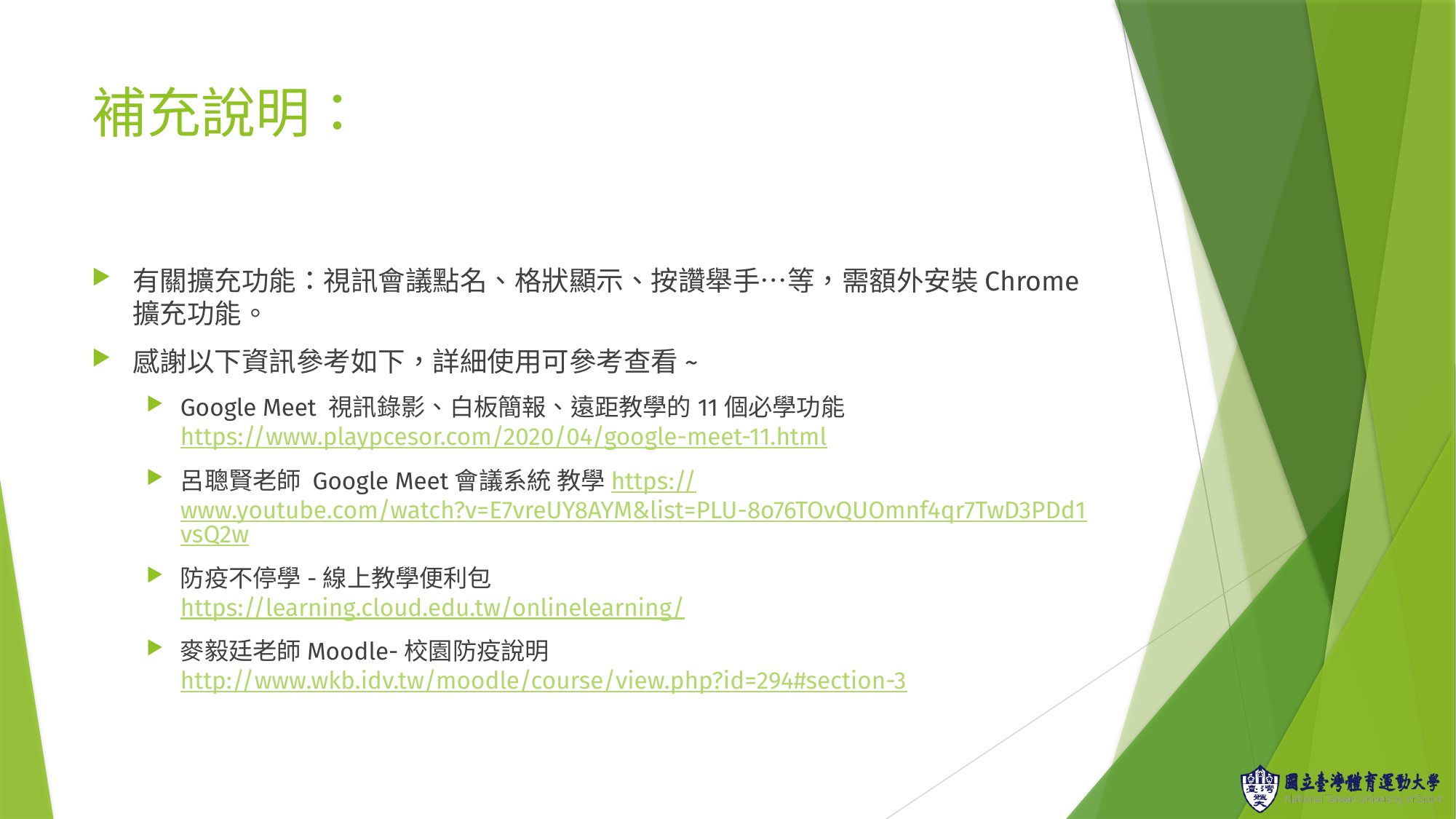

# 補充說明：
有關擴充功能：視訊會議點名、格狀顯示、按讚舉手…等，需額外安裝Chrome擴充功能。
感謝以下資訊參考如下，詳細使用可參考查看~
Google Meet 視訊錄影、白板簡報、遠距教學的11個必學功能
https://www.playpcesor.com/2020/04/google-meet-11.html
呂聰賢老師 Google Meet會議系統 教學https://www.youtube.com/watch?v=E7vreUY8AYM&list=PLU-8o76TOvQUOmnf4qr7TwD3PDd1vsQ2w
防疫不停學-線上教學便利包
https://learning.cloud.edu.tw/onlinelearning/
麥毅廷老師Moodle-校園防疫說明
http://www.wkb.idv.tw/moodle/course/view.php?id=294#section-3